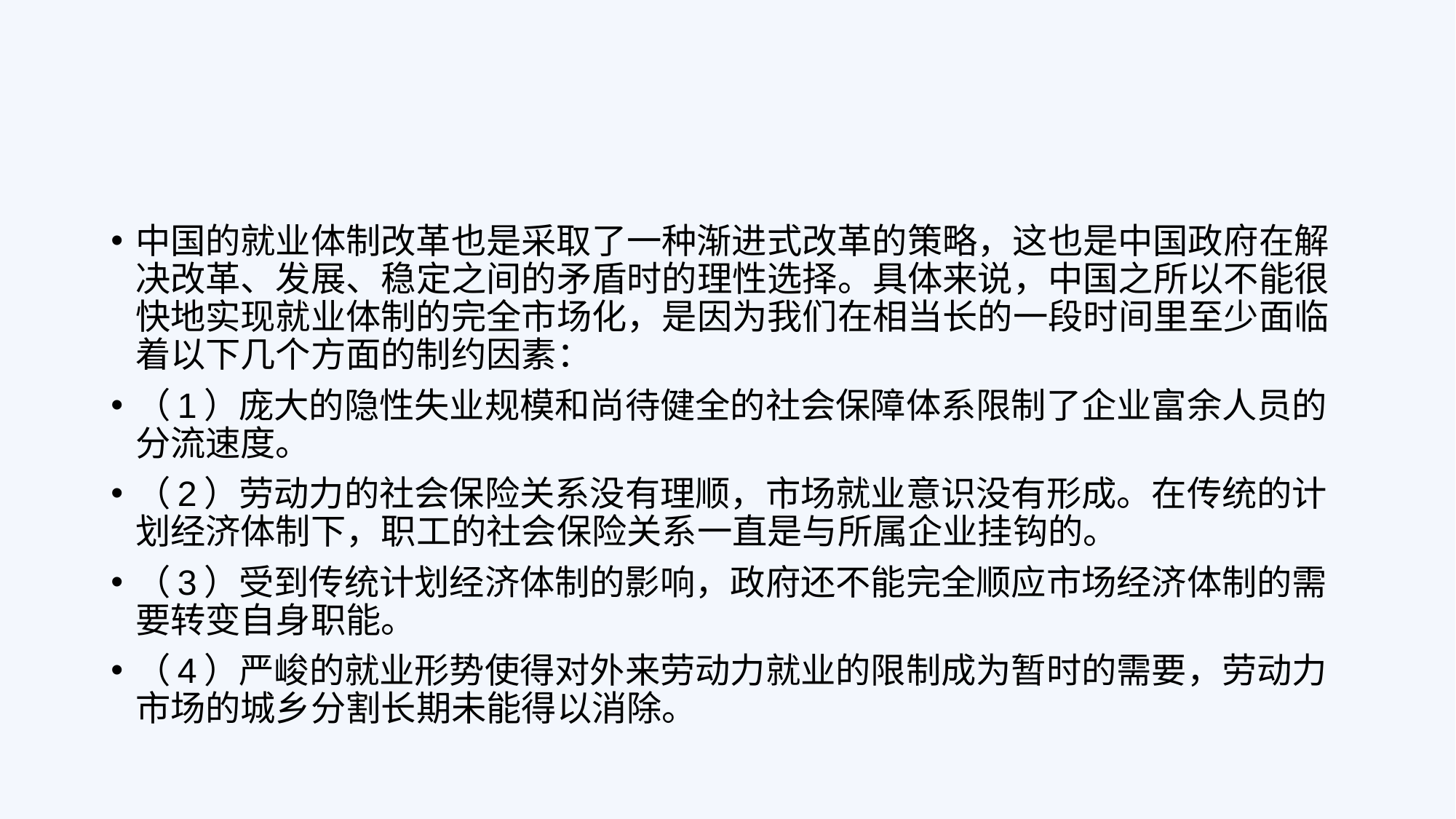

#
中国的就业体制改革也是采取了一种渐进式改革的策略，这也是中国政府在解决改革、发展、稳定之间的矛盾时的理性选择。具体来说，中国之所以不能很快地实现就业体制的完全市场化，是因为我们在相当长的一段时间里至少面临着以下几个方面的制约因素：
（1）庞大的隐性失业规模和尚待健全的社会保障体系限制了企业富余人员的分流速度。
（2）劳动力的社会保险关系没有理顺，市场就业意识没有形成。在传统的计划经济体制下，职工的社会保险关系一直是与所属企业挂钩的。
（3）受到传统计划经济体制的影响，政府还不能完全顺应市场经济体制的需要转变自身职能。
（4）严峻的就业形势使得对外来劳动力就业的限制成为暂时的需要，劳动力市场的城乡分割长期未能得以消除。